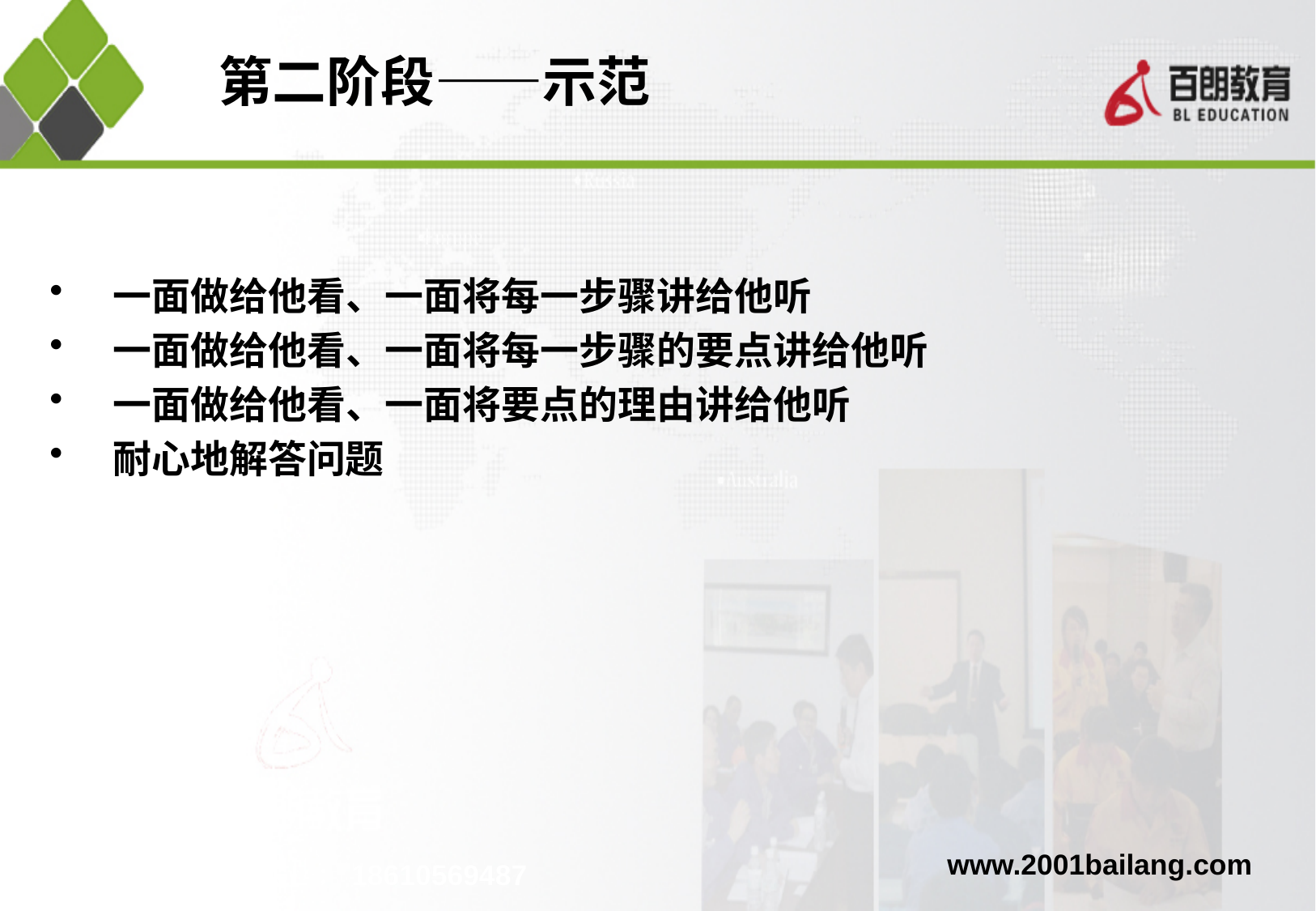

# 第二阶段——示范
一面做给他看、一面将每一步骤讲给他听
一面做给他看、一面将每一步骤的要点讲给他听
一面做给他看、一面将要点的理由讲给他听
耐心地解答问题